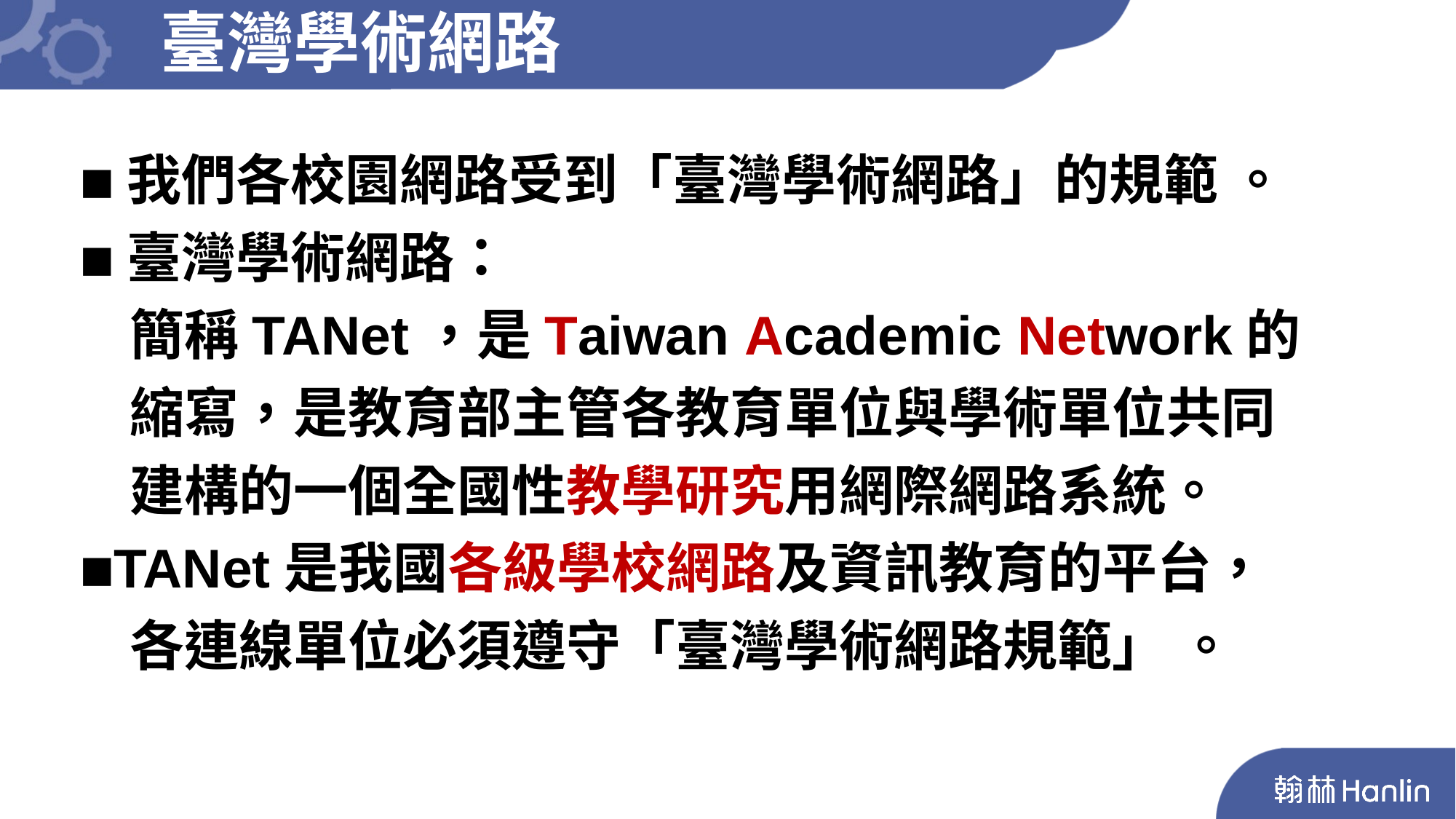

臺灣學術網路
1
◼︎我們各校園網路受到「臺灣學術網路」的規範 。
◼︎臺灣學術網路：
   簡稱TANet，是Taiwan Academic Network的
   縮寫，是教育部主管各教育單位與學術單位共同
   建構的一個全國性教學研究用網際網路系統。
◼︎TANet是我國各級學校網路及資訊教育的平台，
   各連線單位必須遵守「臺灣學術網路規範」 。